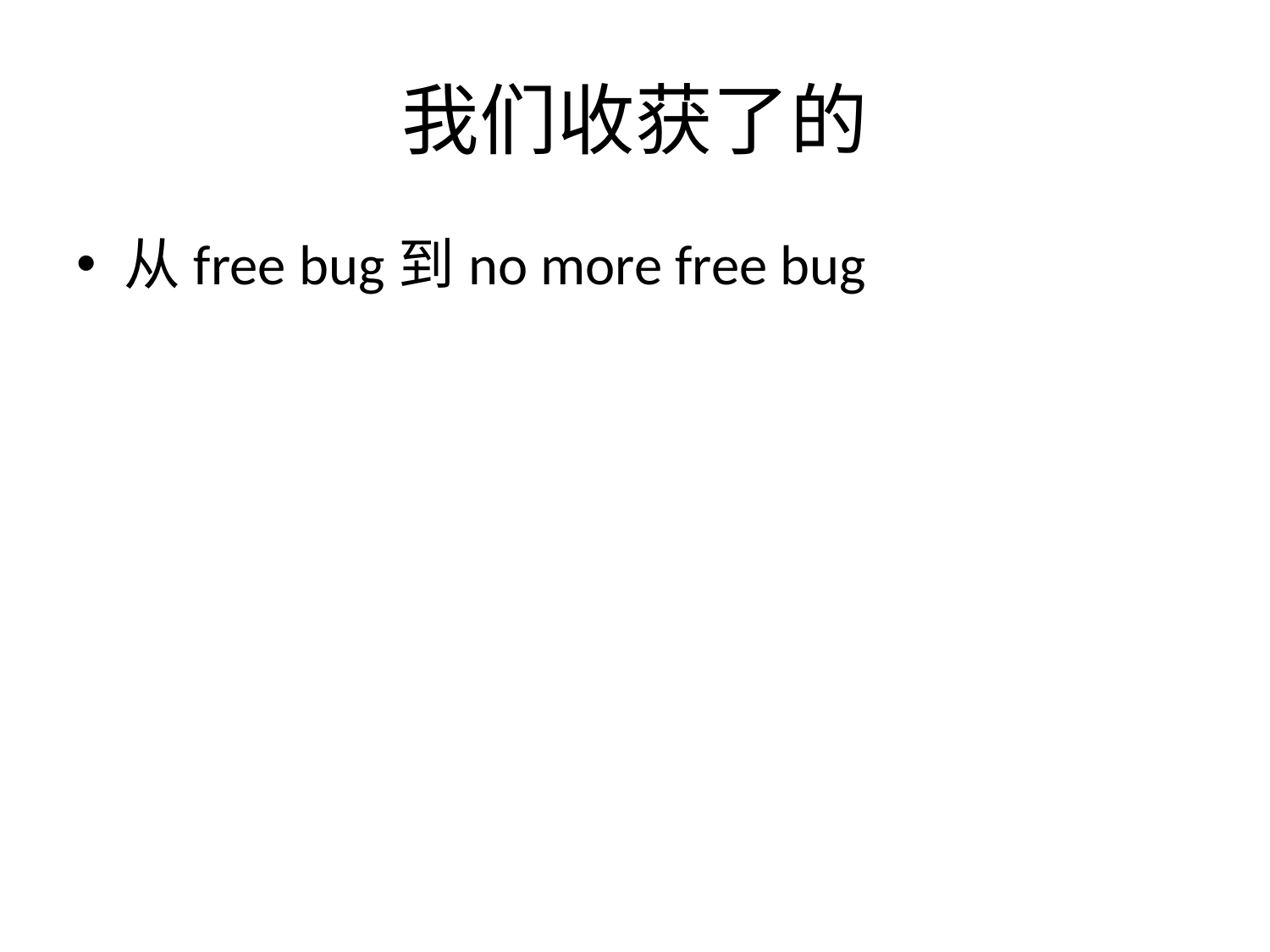

# 我们收获了的
从free bug到no more free bug